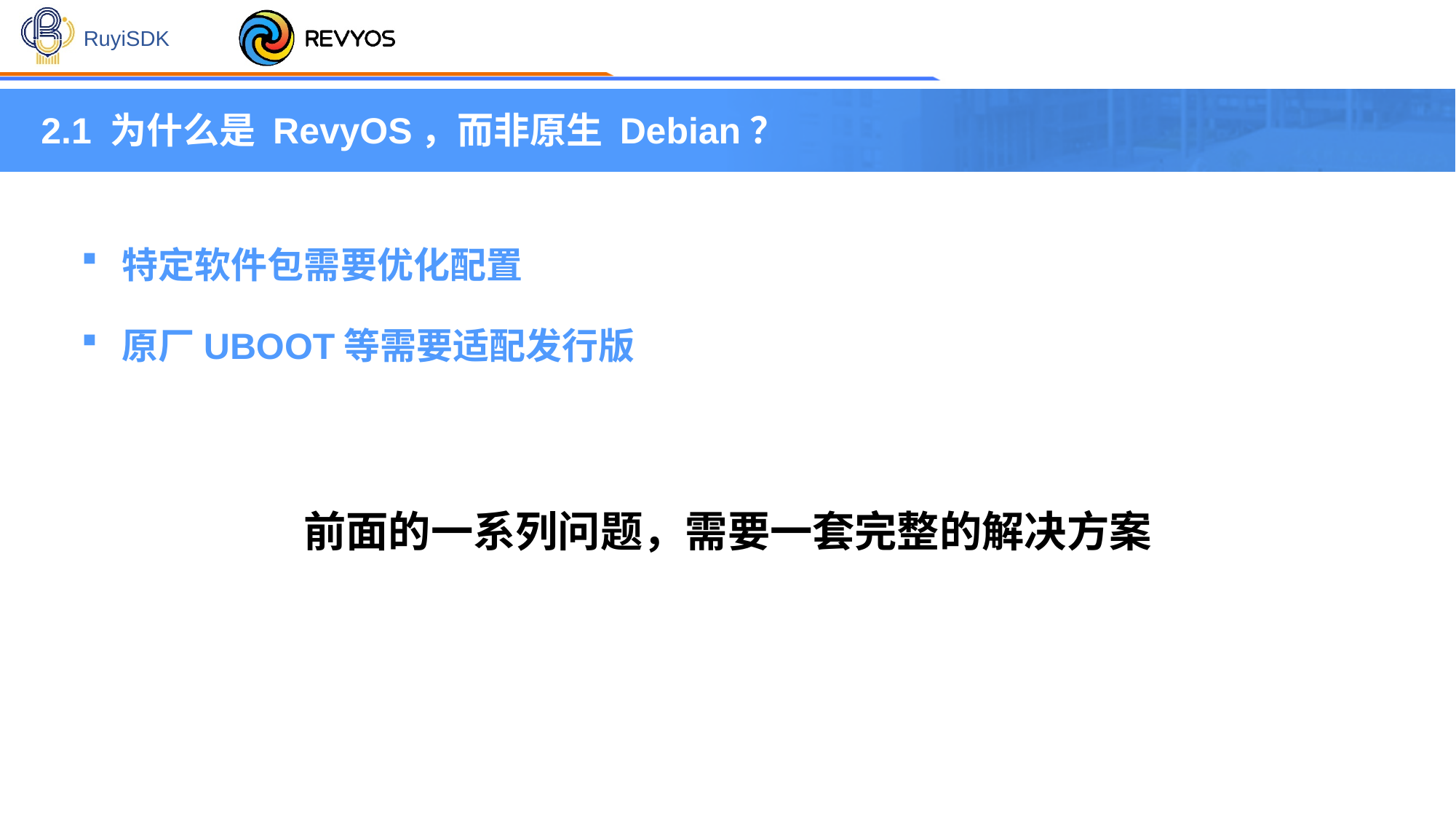

2.1 为什么是 RevyOS，而非原生 Debian？
特定软件包需要优化配置
原厂UBOOT等需要适配发行版
前面的一系列问题，需要一套完整的解决方案